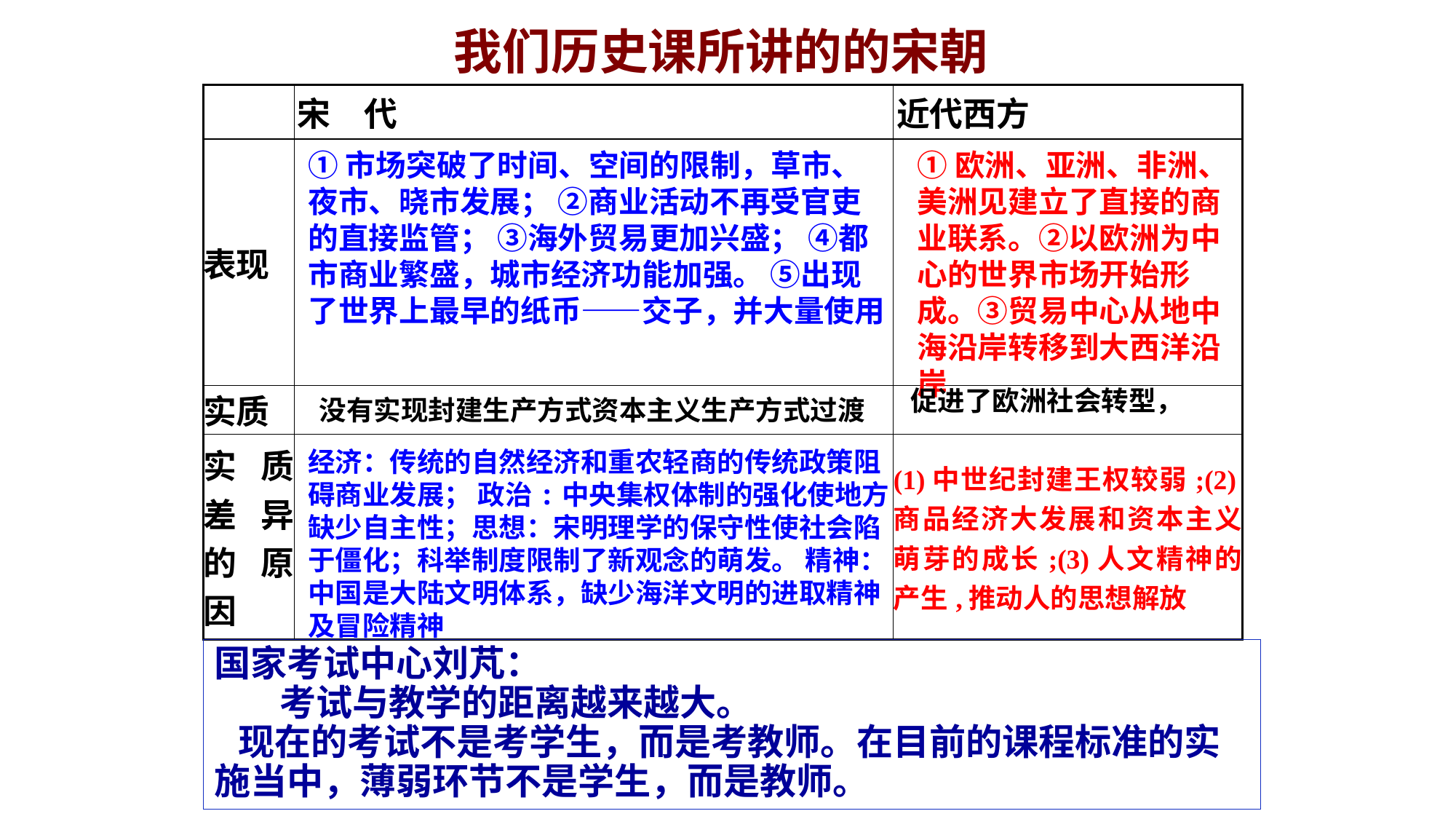

我们历史课所讲的的宋朝
|  | 宋　代 | 近代西方 |
| --- | --- | --- |
| 表现 |  |  |
| 实质 |  |  |
| 实质差异的原因 |  | (1)中世纪封建王权较弱;(2)商品经济大发展和资本主义萌芽的成长;(3)人文精神的产生,推动人的思想解放 |
①欧洲、亚洲、非洲、美洲见建立了直接的商业联系。②以欧洲为中心的世界市场开始形成。③贸易中心从地中海沿岸转移到大西洋沿岸
①市场突破了时间、空间的限制，草市、夜市、晓市发展； ②商业活动不再受官吏的直接监管； ③海外贸易更加兴盛； ④都市商业繁盛，城市经济功能加强。 ⑤出现了世界上最早的纸币——交子，并大量使用
促进了欧洲社会转型，
没有实现封建生产方式资本主义生产方式过渡
经济：传统的自然经济和重农轻商的传统政策阻碍商业发展； 政治:中央集权体制的强化使地方缺少自主性；思想：宋明理学的保守性使社会陷于僵化；科举制度限制了新观念的萌发。 精神：中国是大陆文明体系，缺少海洋文明的进取精神及冒险精神
国家考试中心刘芃：
        考试与教学的距离越来越大。
   现在的考试不是考学生，而是考教师。在目前的课程标准的实施当中，薄弱环节不是学生，而是教师。